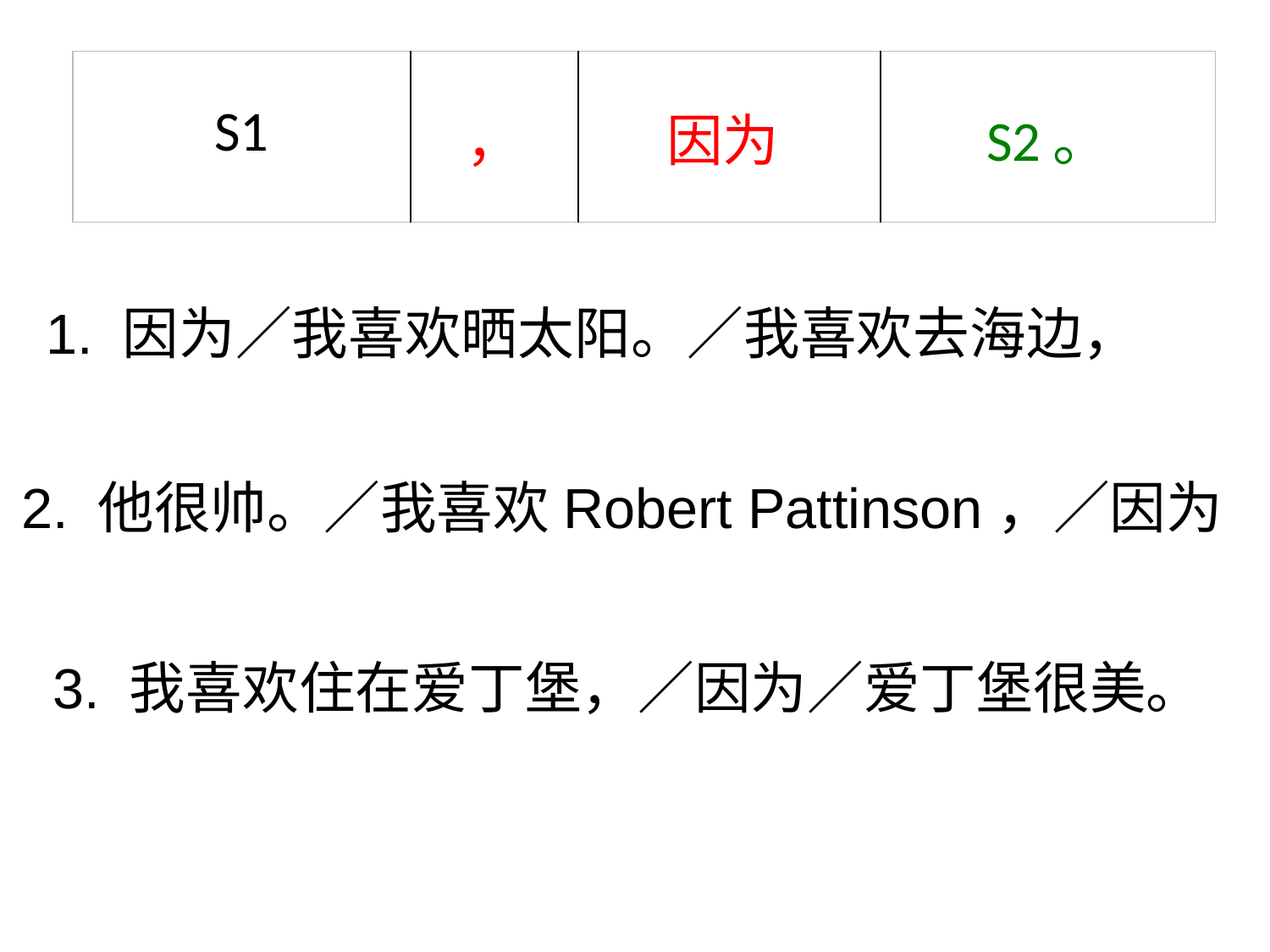

| S1 | ， | 因为 | S2。 |
| --- | --- | --- | --- |
1. 因为／我喜欢晒太阳。／我喜欢去海边，
2. 他很帅。／我喜欢Robert Pattinson，／因为
3. 我喜欢住在爱丁堡，／因为／爱丁堡很美。